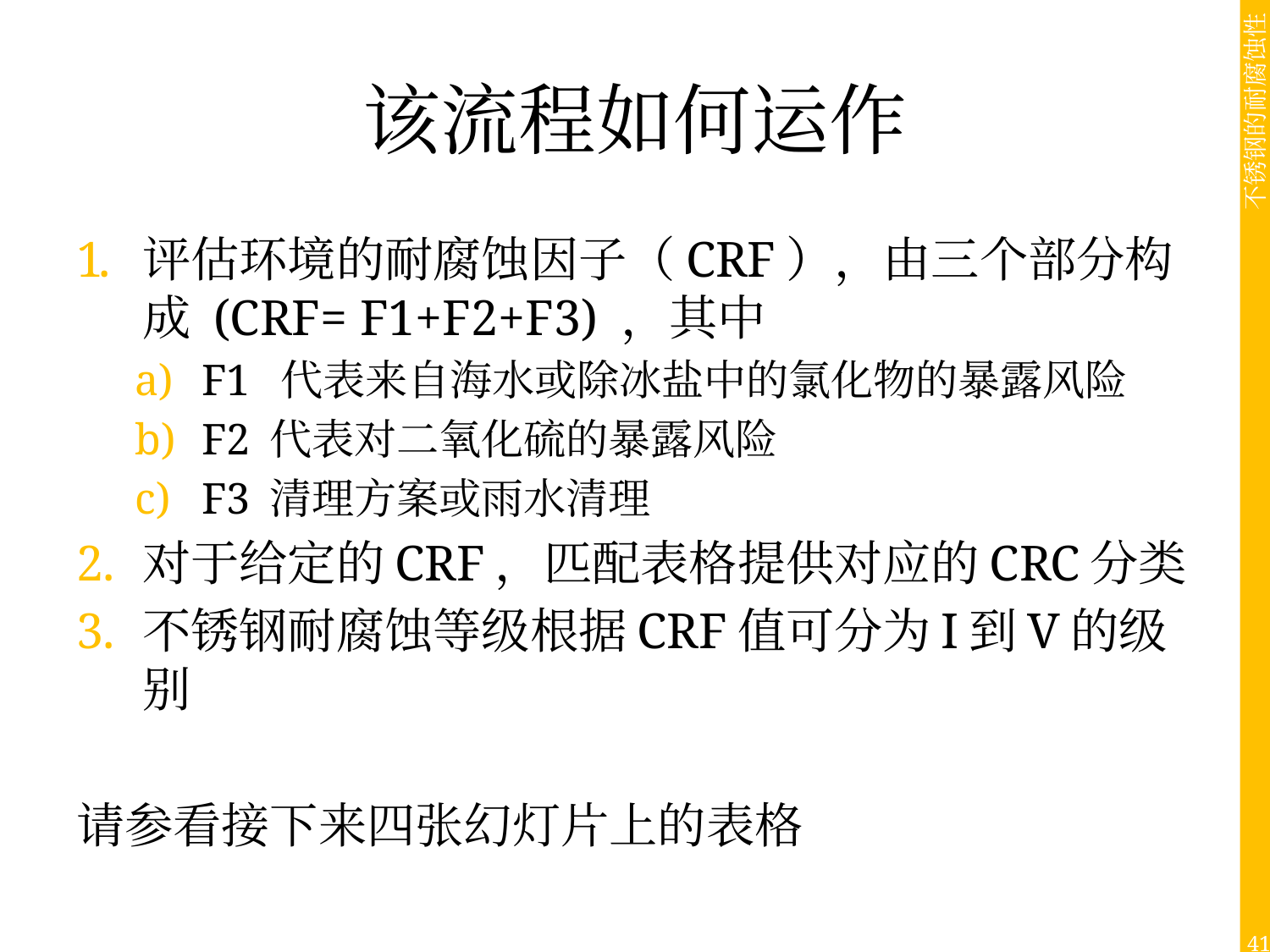

# 该流程如何运作
评估环境的耐腐蚀因子（CRF），由三个部分构成 (CRF= F1+F2+F3) ，其中
F1  代表来自海水或除冰盐中的氯化物的暴露风险
F2 代表对二氧化硫的暴露风险
F3 清理方案或雨水清理
对于给定的CRF，匹配表格提供对应的CRC分类
不锈钢耐腐蚀等级根据CRF值可分为I到V的级别

请参看接下来四张幻灯片上的表格
41